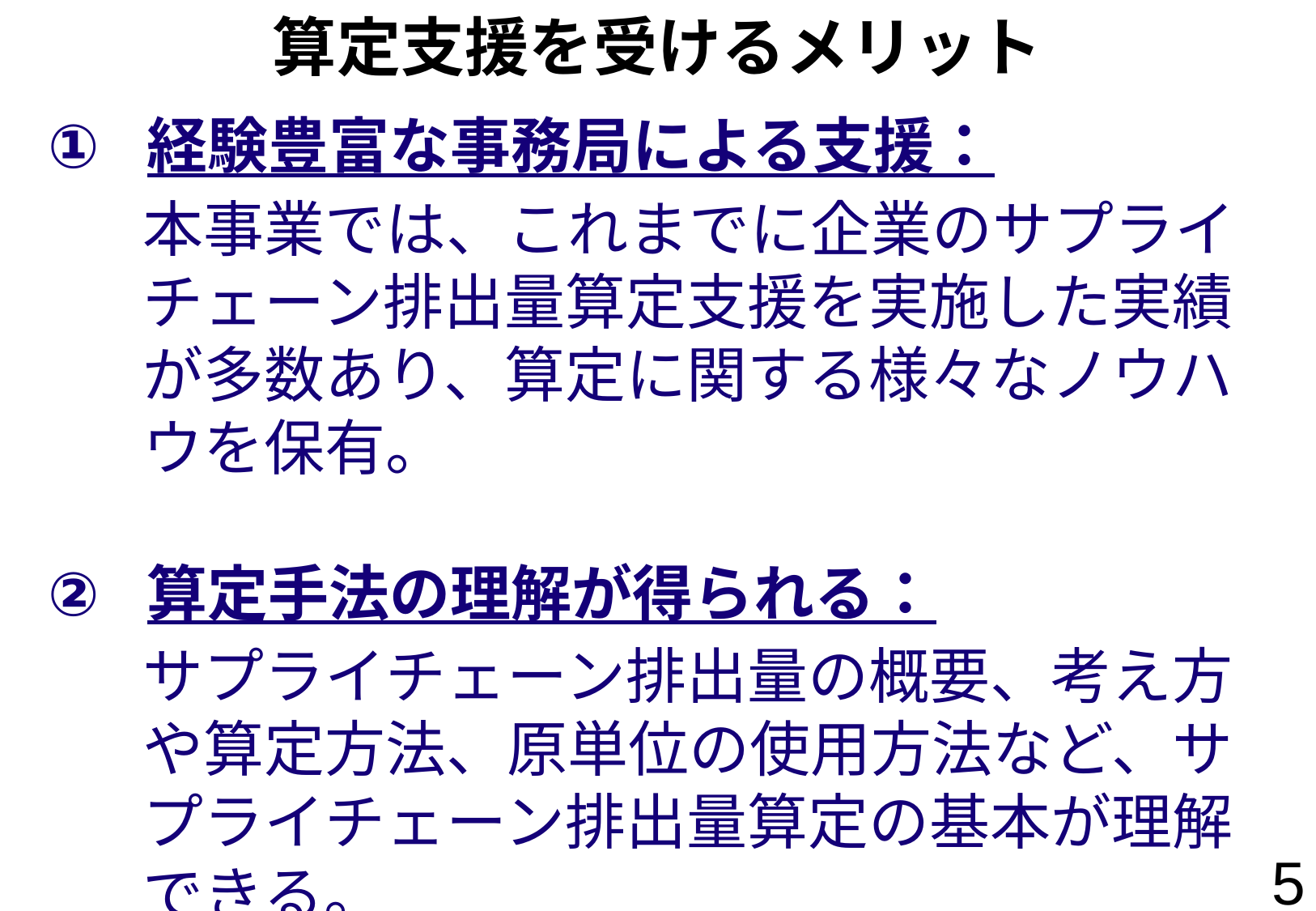

# 算定支援を受けるメリット
経験豊富な事務局による支援：
本事業では、これまでに企業のサプライチェーン排出量算定支援を実施した実績が多数あり、算定に関する様々なノウハウを保有。

算定手法の理解が得られる：
サプライチェーン排出量の概要、考え方や算定方法、原単位の使用方法など、サプライチェーン排出量算定の基本が理解できる。
5